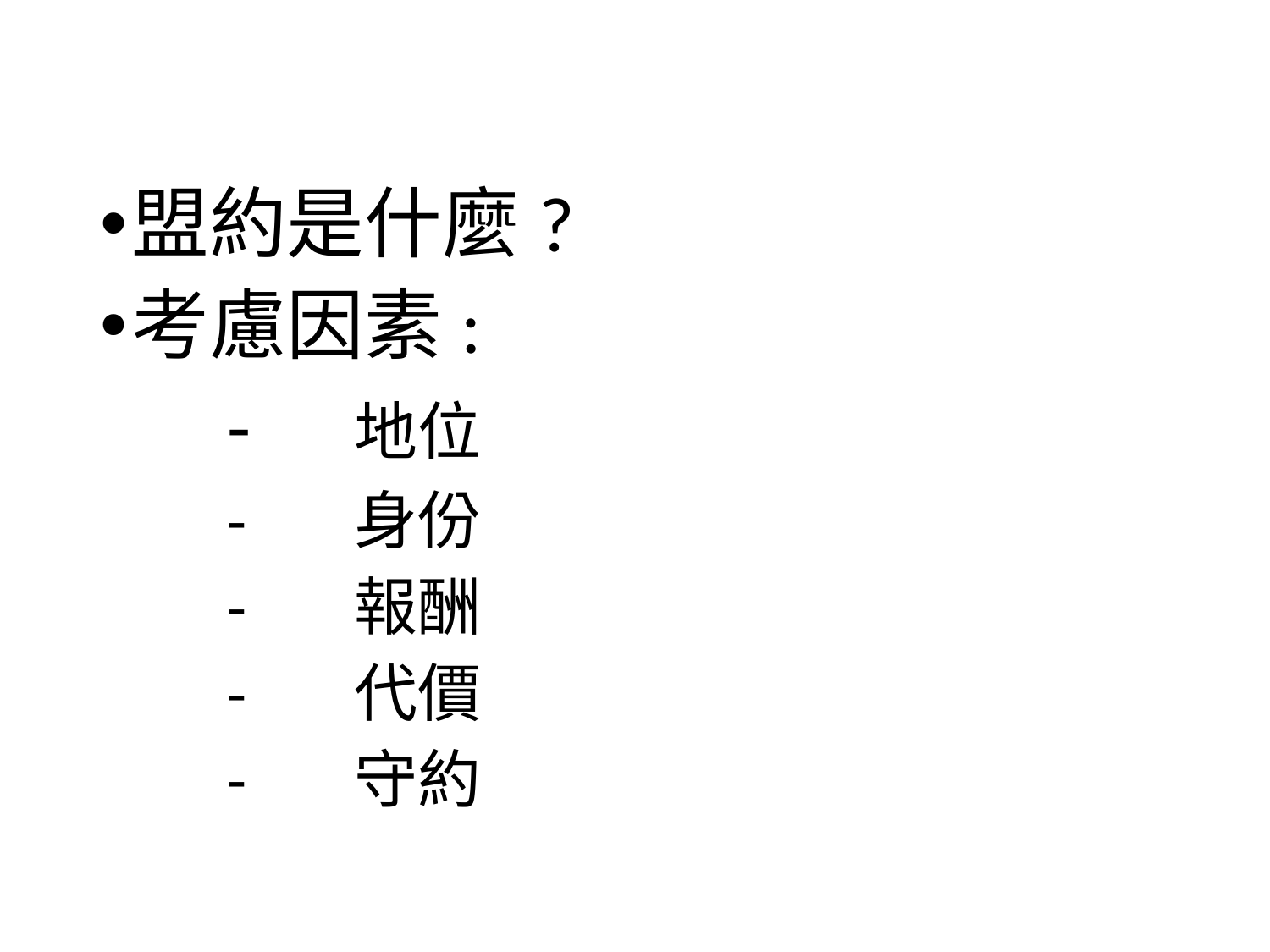

#
盟約是什麼?
考慮因素:
	-	地位
	-	身份
	-	報酬
	-	代價
	-	守約